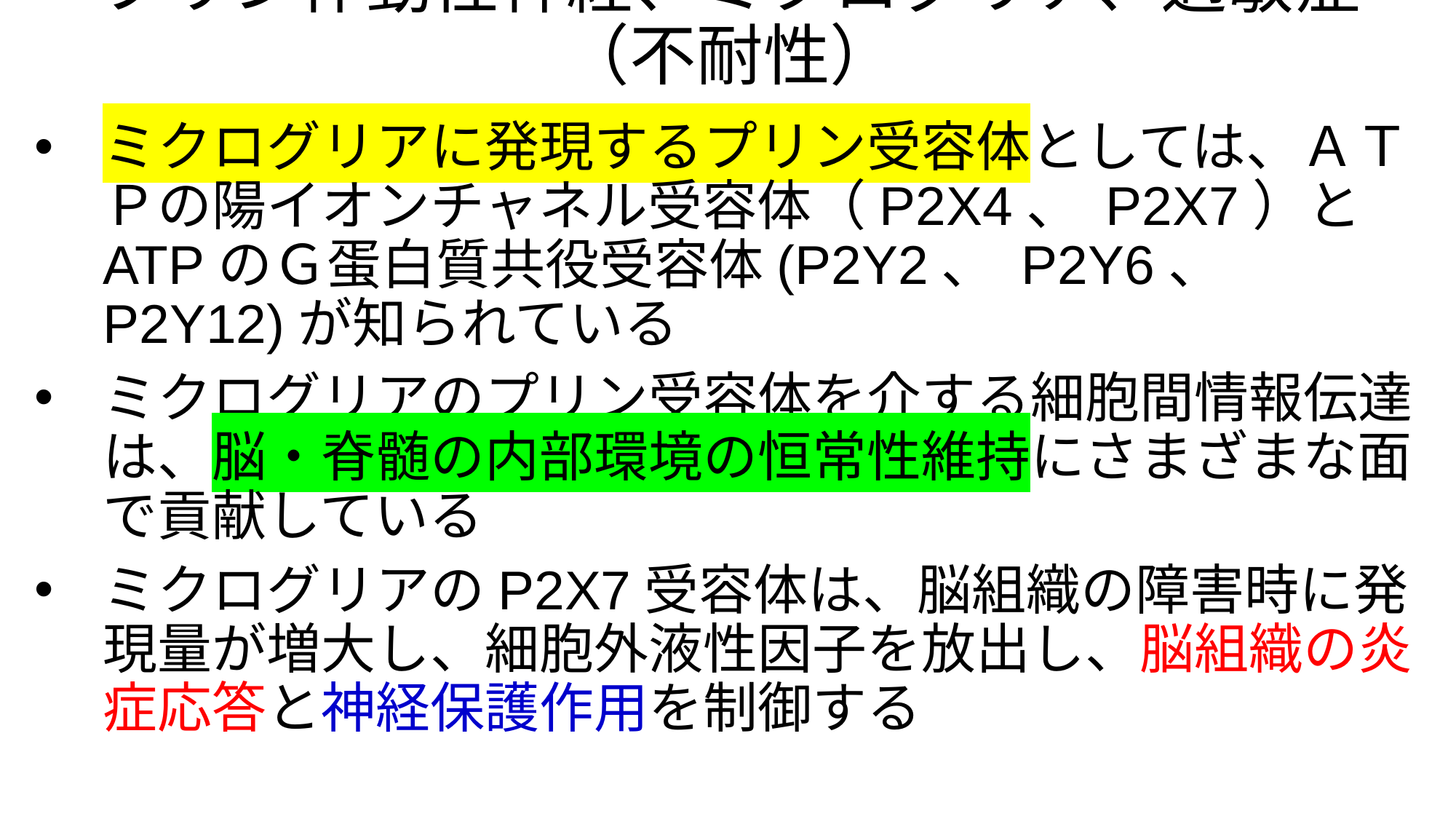

# プリン作動性神経、ミクログリア、過敏症（不耐性）
ミクログリアに発現するプリン受容体としては、ＡＴＰの陽イオンチャネル受容体（P2X4、 P2X7）とATPのＧ蛋白質共役受容体(P2Y2、 P2Y6、 P2Y12)が知られている
ミクログリアのプリン受容体を介する細胞間情報伝達は、脳・脊髄の内部環境の恒常性維持にさまざまな面で貢献している
ミクログリアのP2X7受容体は、脳組織の障害時に発現量が増大し、細胞外液性因子を放出し、脳組織の炎症応答と神経保護作用を制御する